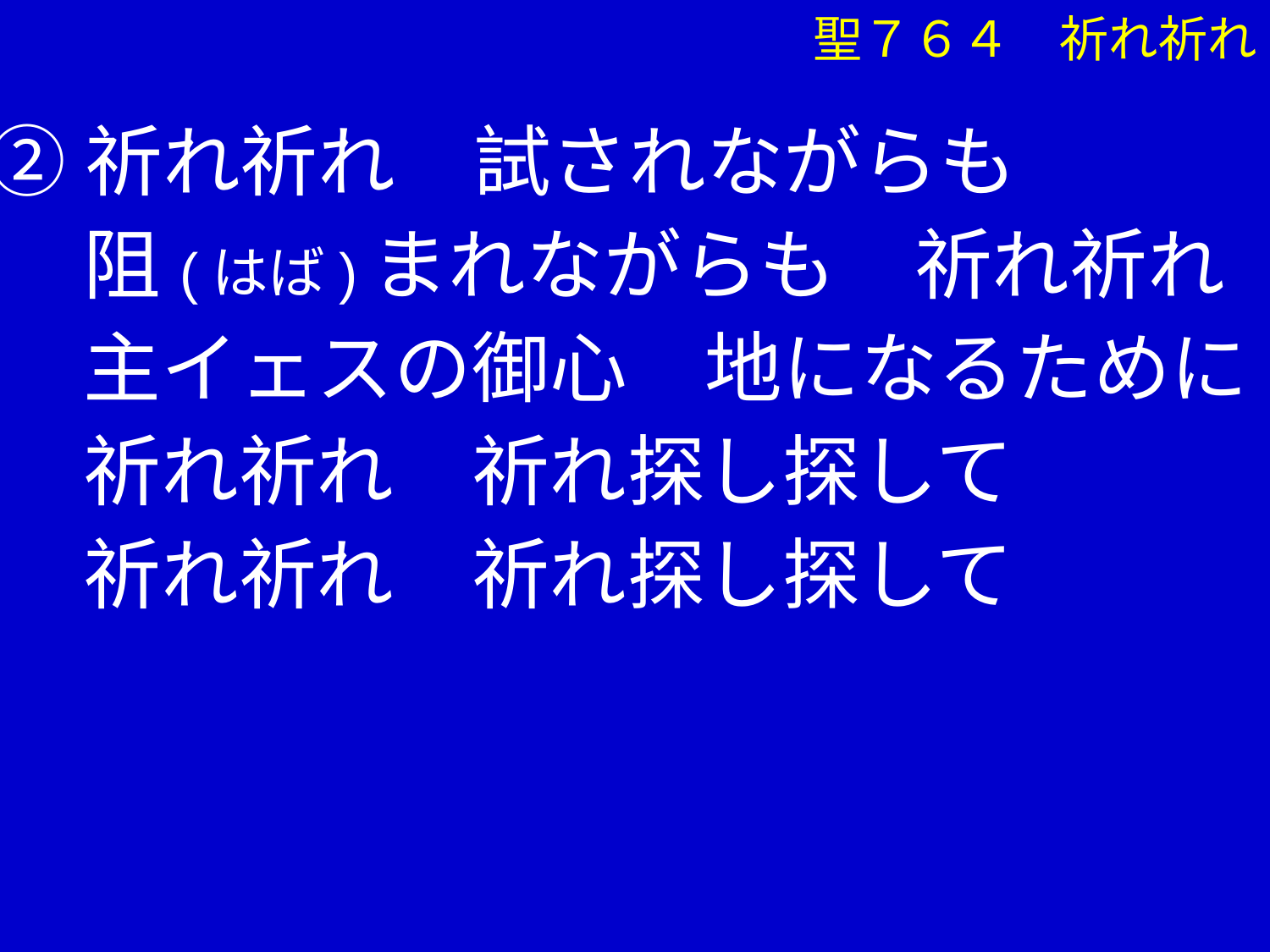

聖７６４　祈れ祈れ
②祈れ祈れ　試されながらも
　 阻(はば)まれながらも　祈れ祈れ
　 主イェスの御心　地になるために
　 祈れ祈れ　祈れ探し探して
　 祈れ祈れ　祈れ探し探して